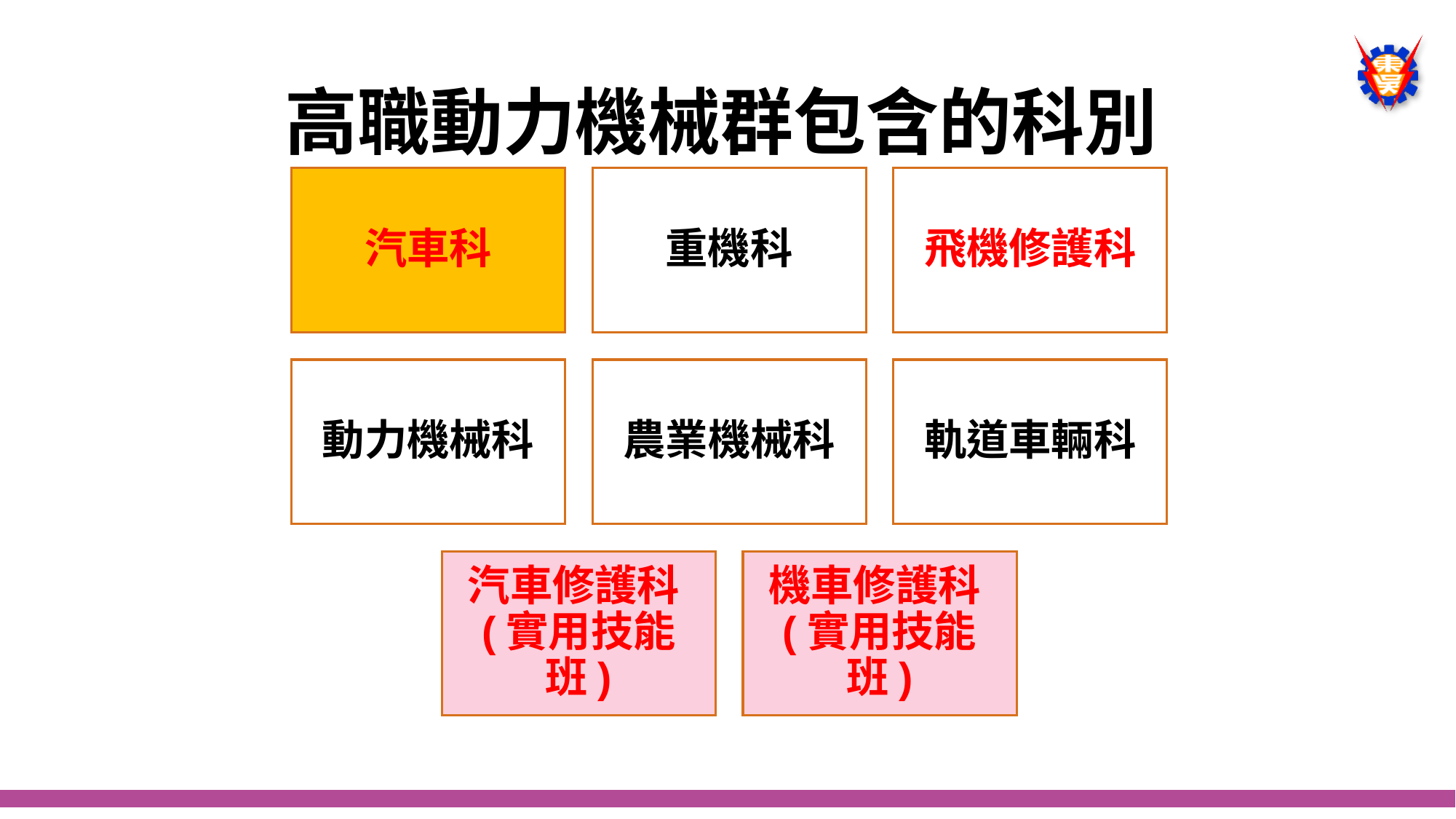

高職動力機械群包含的科別
汽車科
重機科
飛機修護科
動力機械科
農業機械科
軌道車輛科
汽車修護科(實用技能班)
機車修護科(實用技能班)